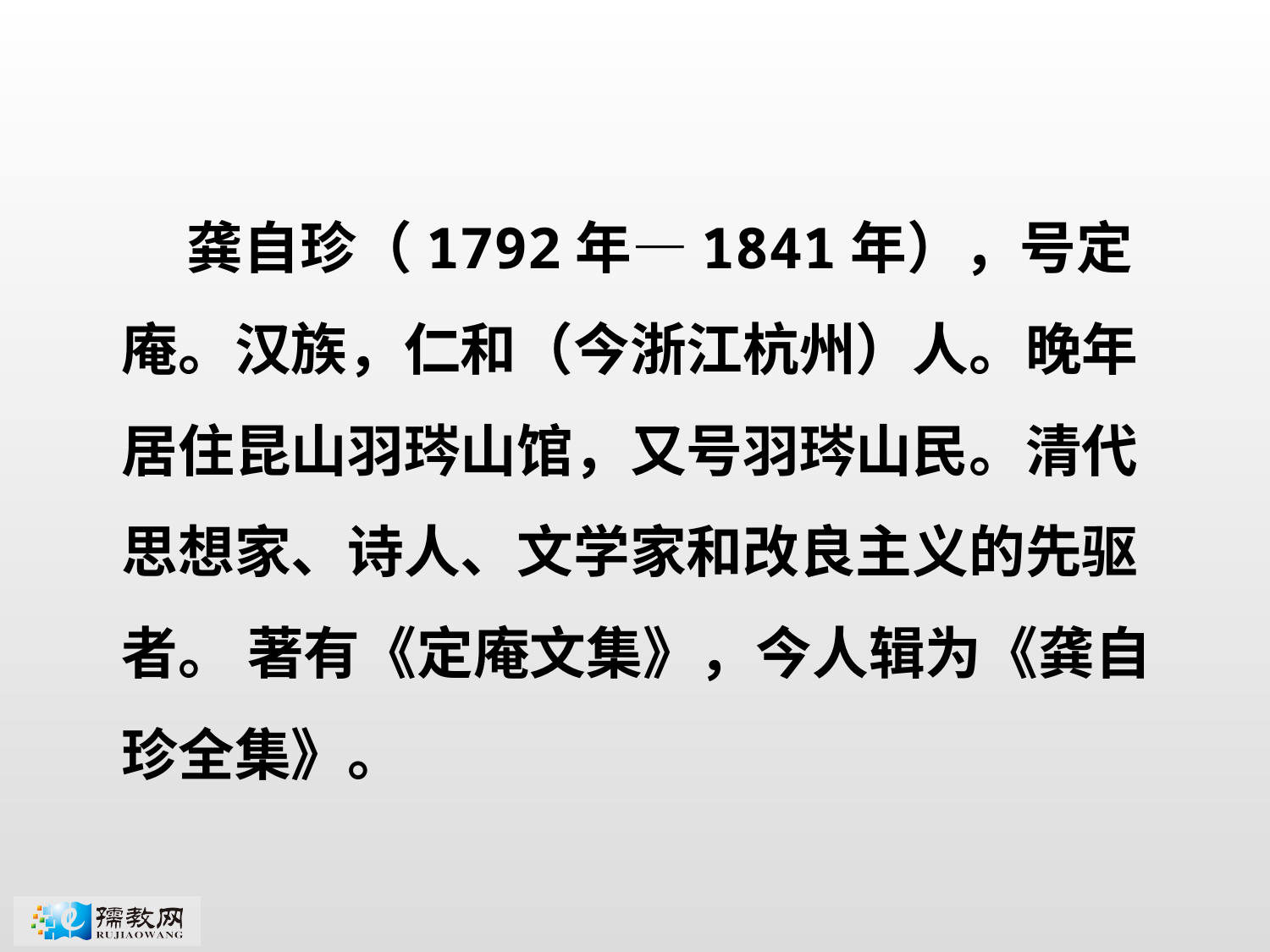

龚自珍（1792年—1841年），号定庵。汉族，仁和（今浙江杭州）人。晚年居住昆山羽琌山馆，又号羽琌山民。清代思想家、诗人、文学家和改良主义的先驱者。 著有《定庵文集》，今人辑为《龚自珍全集》。